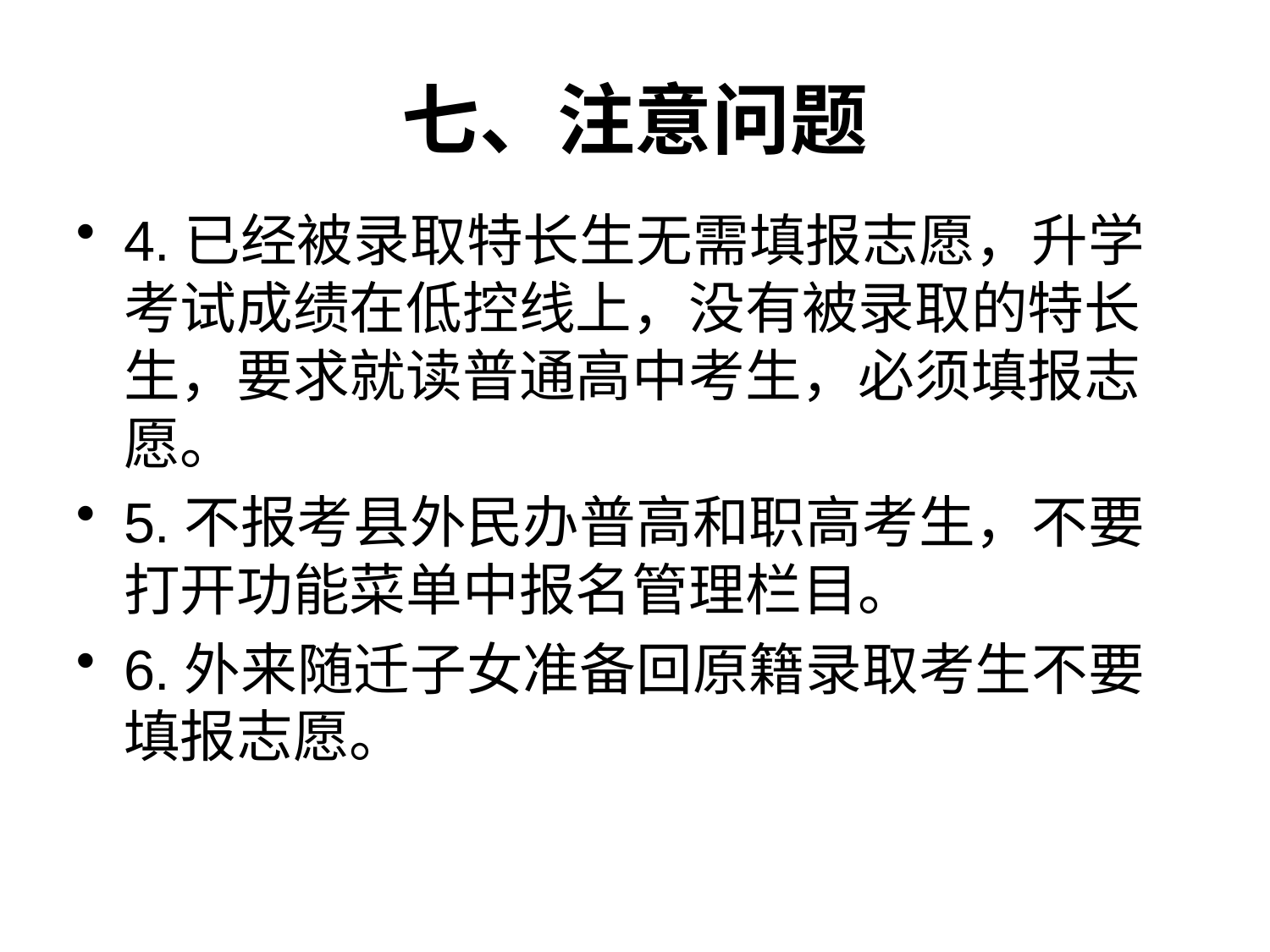

# 七、注意问题
4.已经被录取特长生无需填报志愿，升学考试成绩在低控线上，没有被录取的特长生，要求就读普通高中考生，必须填报志愿。
5.不报考县外民办普高和职高考生，不要打开功能菜单中报名管理栏目。
6.外来随迁子女准备回原籍录取考生不要填报志愿。